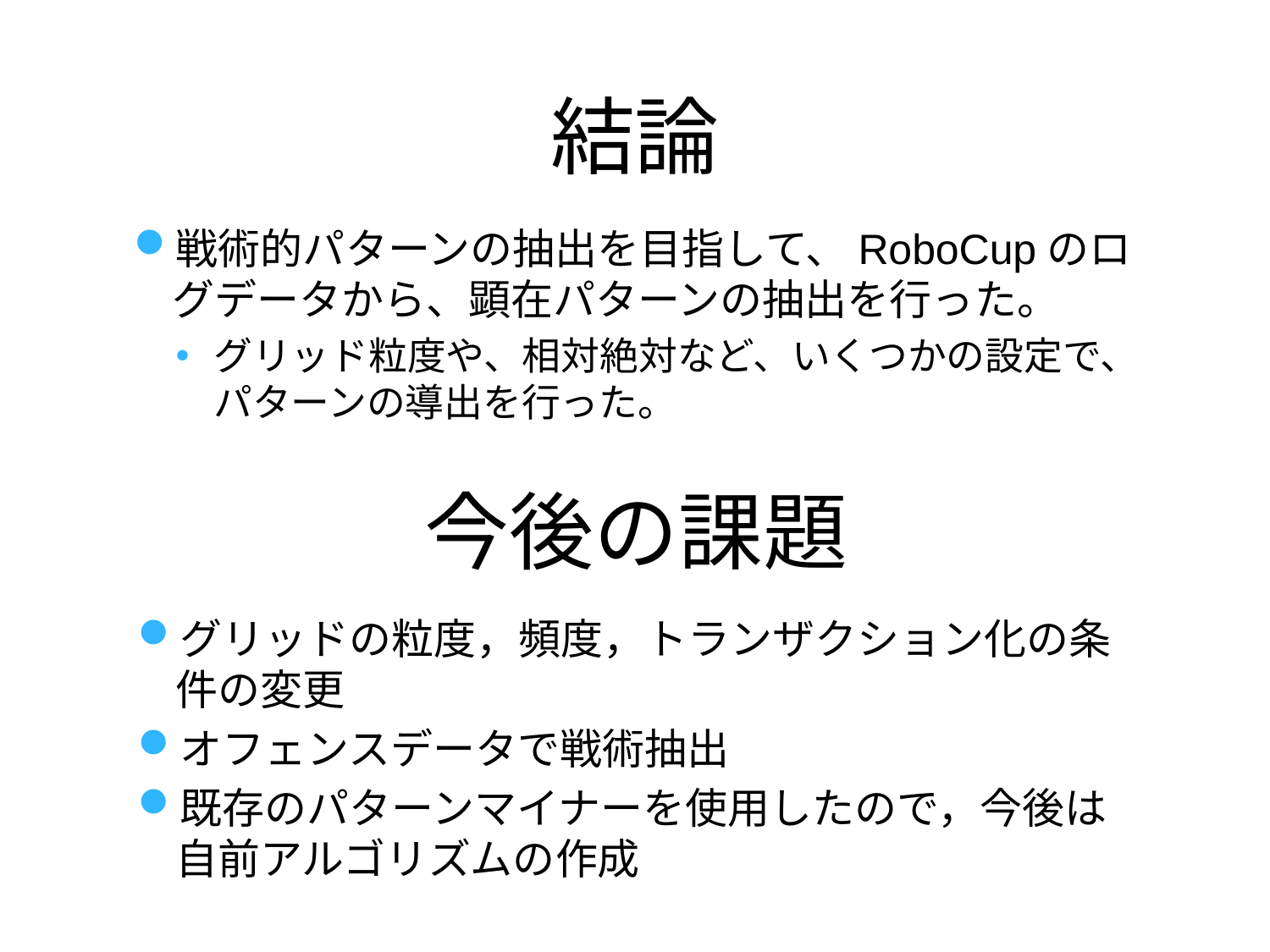

# 結論
戦術的パターンの抽出を目指して、RoboCupのログデータから、顕在パターンの抽出を行った。
グリッド粒度や、相対絶対など、いくつかの設定で、パターンの導出を行った。

今後の課題
グリッドの粒度，頻度，トランザクション化の条件の変更
オフェンスデータで戦術抽出
既存のパターンマイナーを使用したので，今後は自前アルゴリズムの作成